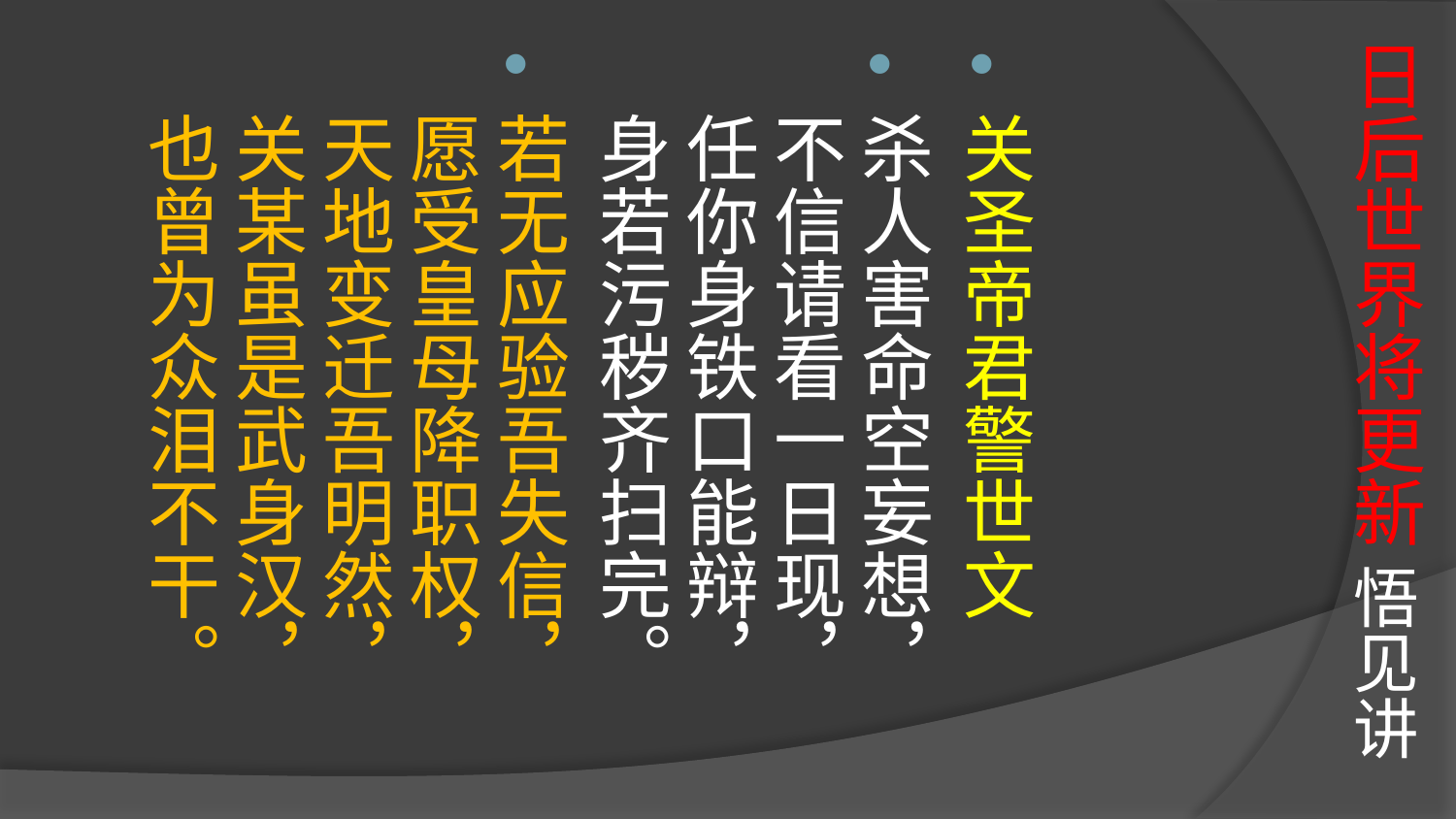

# 日后世界将更新 悟见讲
关圣帝君警世文
杀人害命空妄想，   不信请看一日现，   任你身铁口能辩，   身若污秽齐扫完。
若无应验吾失信，    愿受皇母降职权，   天地变迁吾明然，   关某虽是武身汉，    也曾为众泪不干。